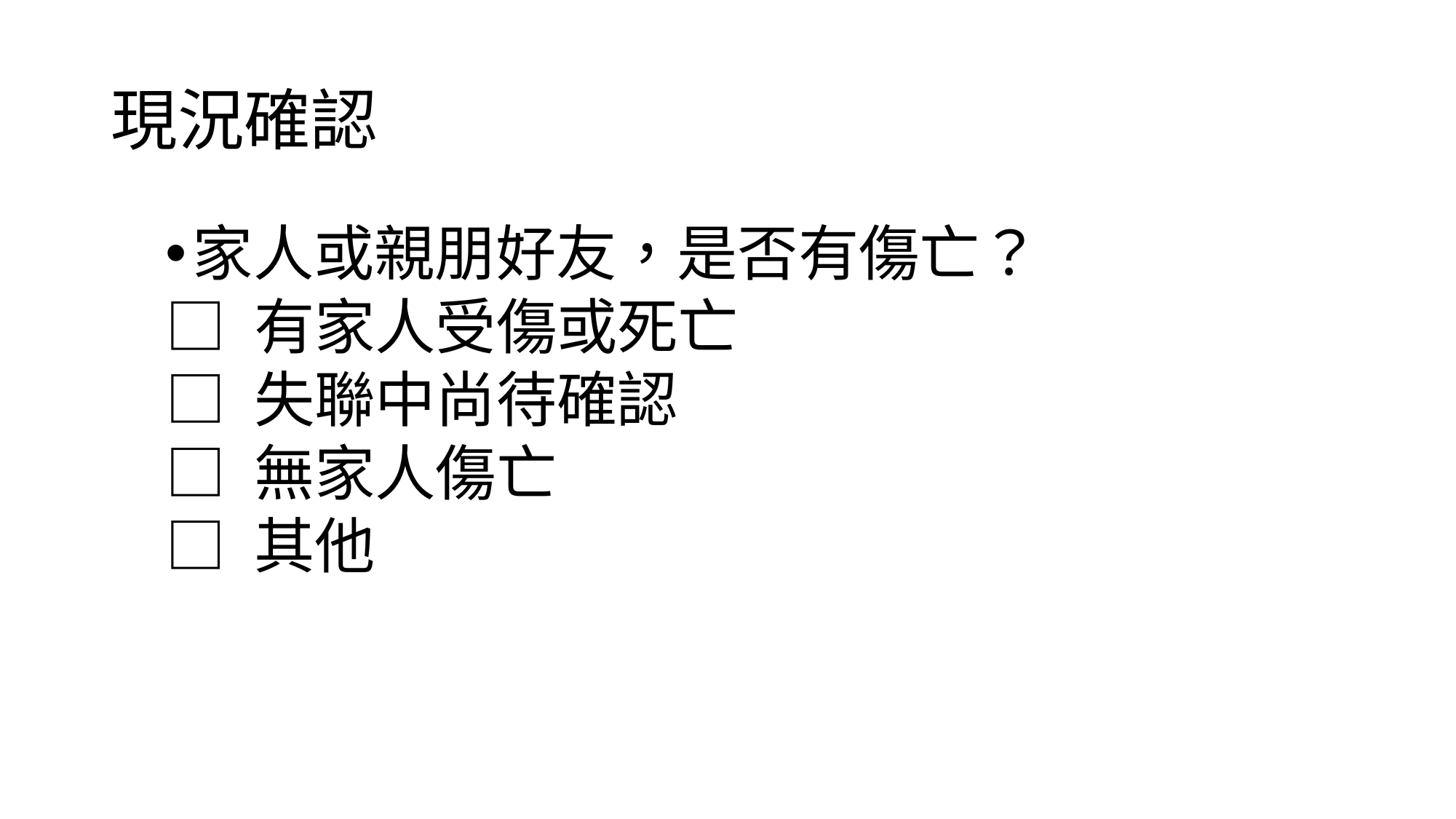

# 現況確認
家人或親朋好友，是否有傷亡？
□ 有家人受傷或死亡
□ 失聯中尚待確認
□ 無家人傷亡
□ 其他